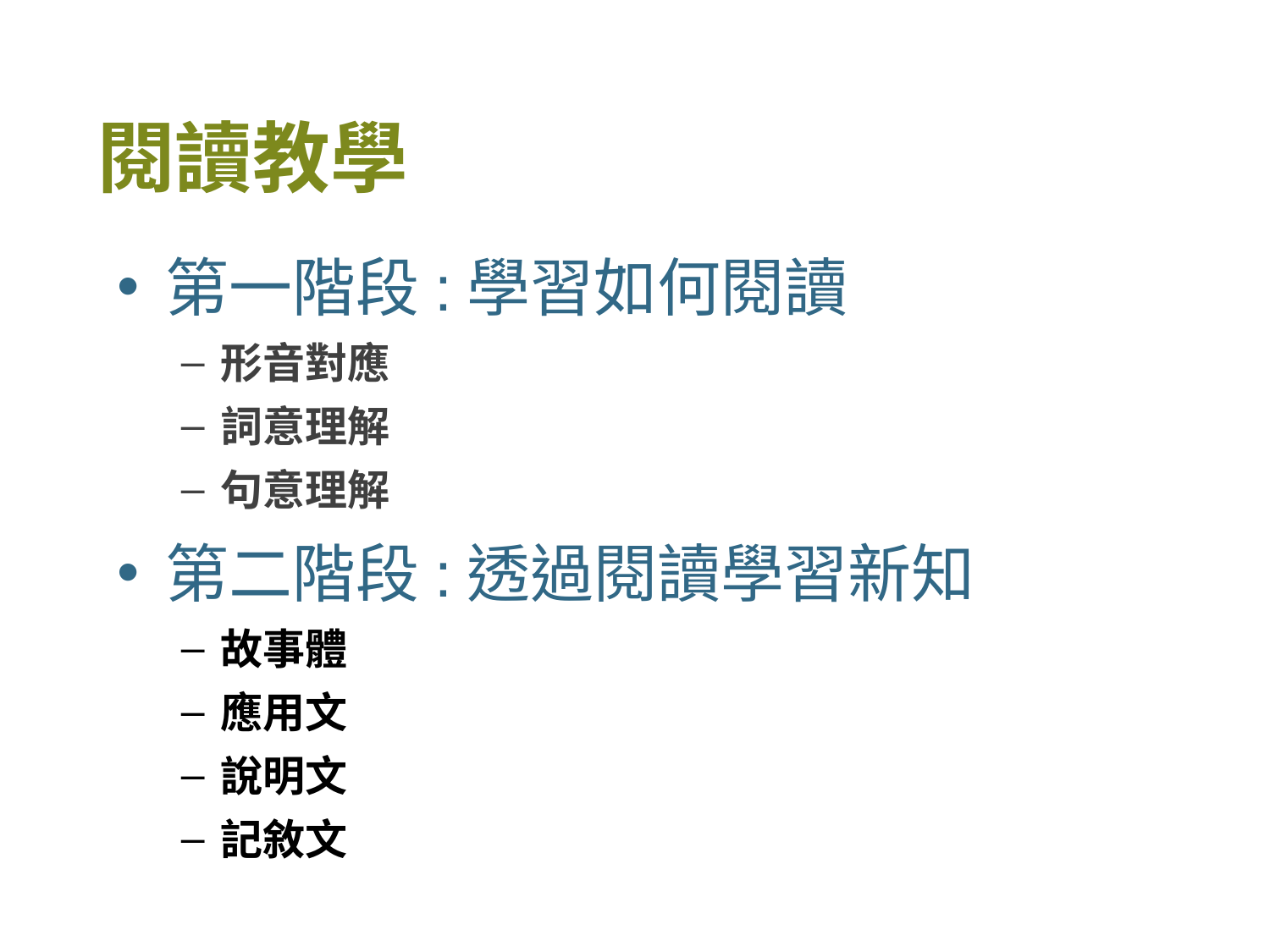

閱讀教學
第一階段:學習如何閱讀
形音對應
詞意理解
句意理解
第二階段:透過閱讀學習新知
故事體
應用文
說明文
記敘文